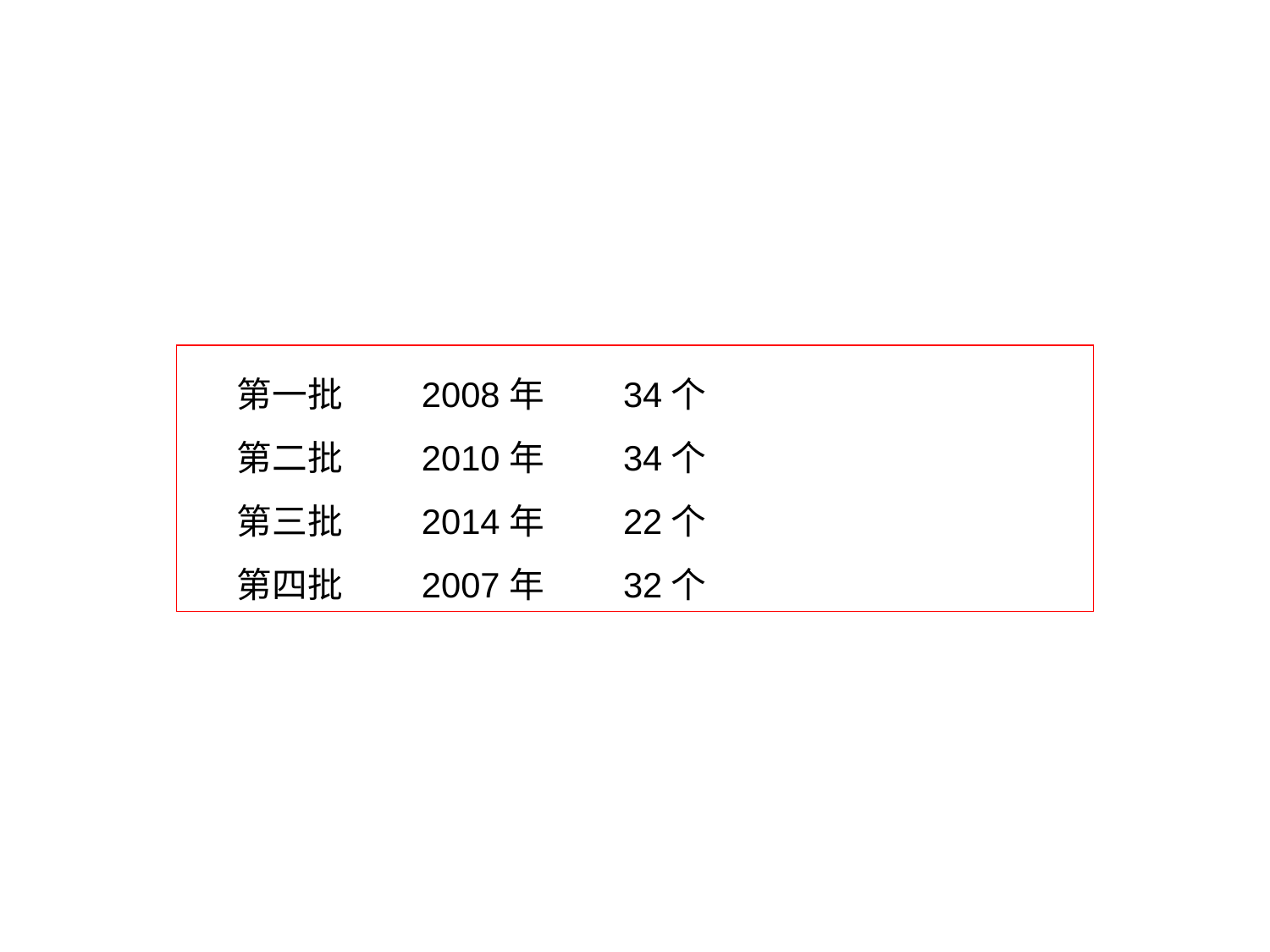

第一批         2008年         34个
     第二批         2010年         34个
     第三批         2014年         22个
     第四批         2007年         32个
13